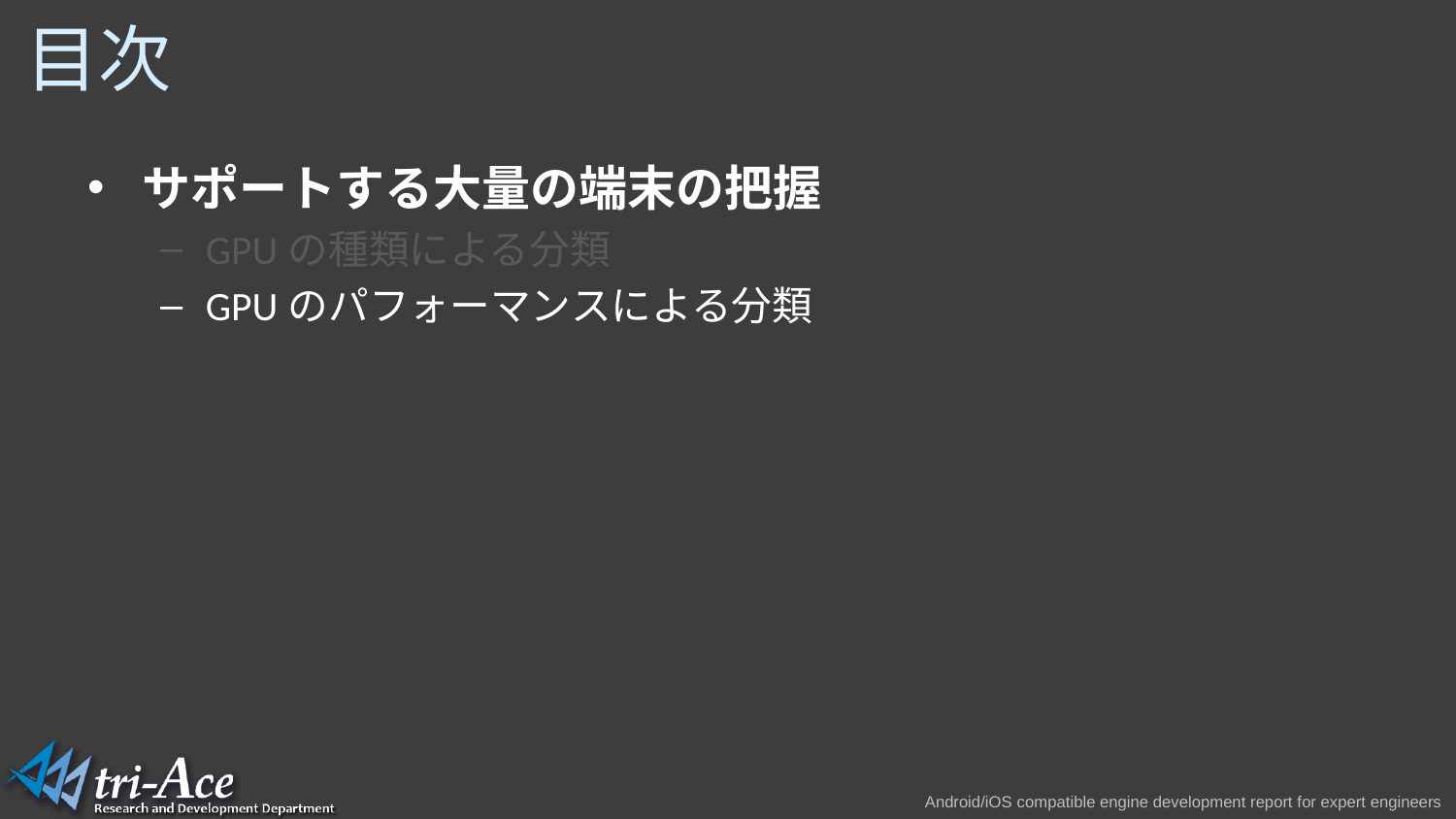

# 目次
サポートする大量の端末の把握
GPUの種類による分類
GPUのパフォーマンスによる分類